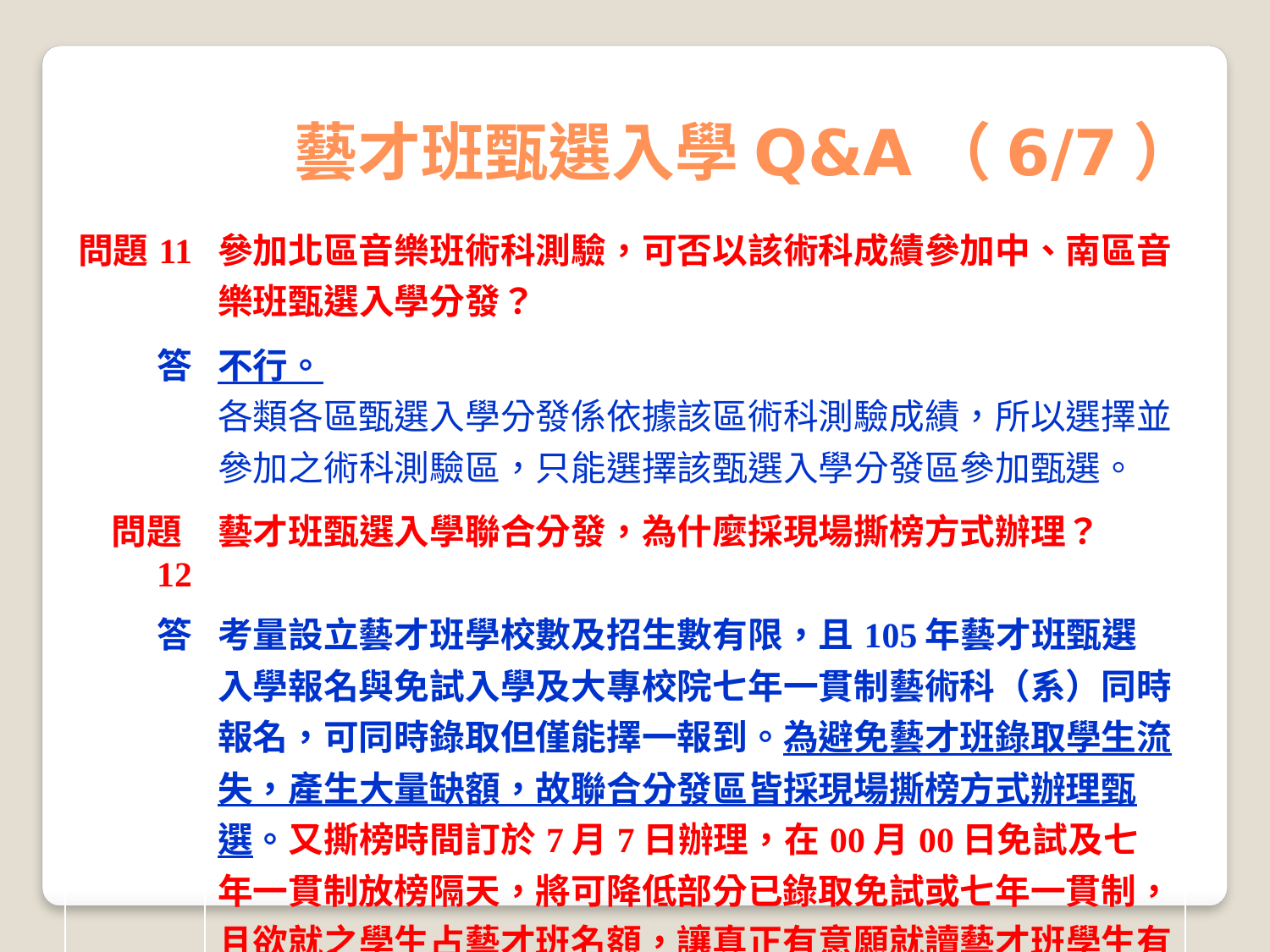

藝才班甄選入學Q&A（6/7）
| 問題11 | 參加北區音樂班術科測驗，可否以該術科成績參加中、南區音樂班甄選入學分發？ |
| --- | --- |
| 答 | 不行。 各類各區甄選入學分發係依據該區術科測驗成績，所以選擇並參加之術科測驗區，只能選擇該甄選入學分發區參加甄選。 |
| 問題12 | 藝才班甄選入學聯合分發，為什麼採現場撕榜方式辦理？ |
| 答 | 考量設立藝才班學校數及招生數有限，且105年藝才班甄選入學報名與免試入學及大專校院七年一貫制藝術科（系）同時報名，可同時錄取但僅能擇一報到。為避免藝才班錄取學生流失，產生大量缺額，故聯合分發區皆採現場撕榜方式辦理甄選。又撕榜時間訂於7月7日辦理，在00月00日免試及七年一貫制放榜隔天，將可降低部分已錄取免試或七年一貫制，且欲就之學生占藝才班名額，讓真正有意願就讀藝才班學生有機會就讀。 |